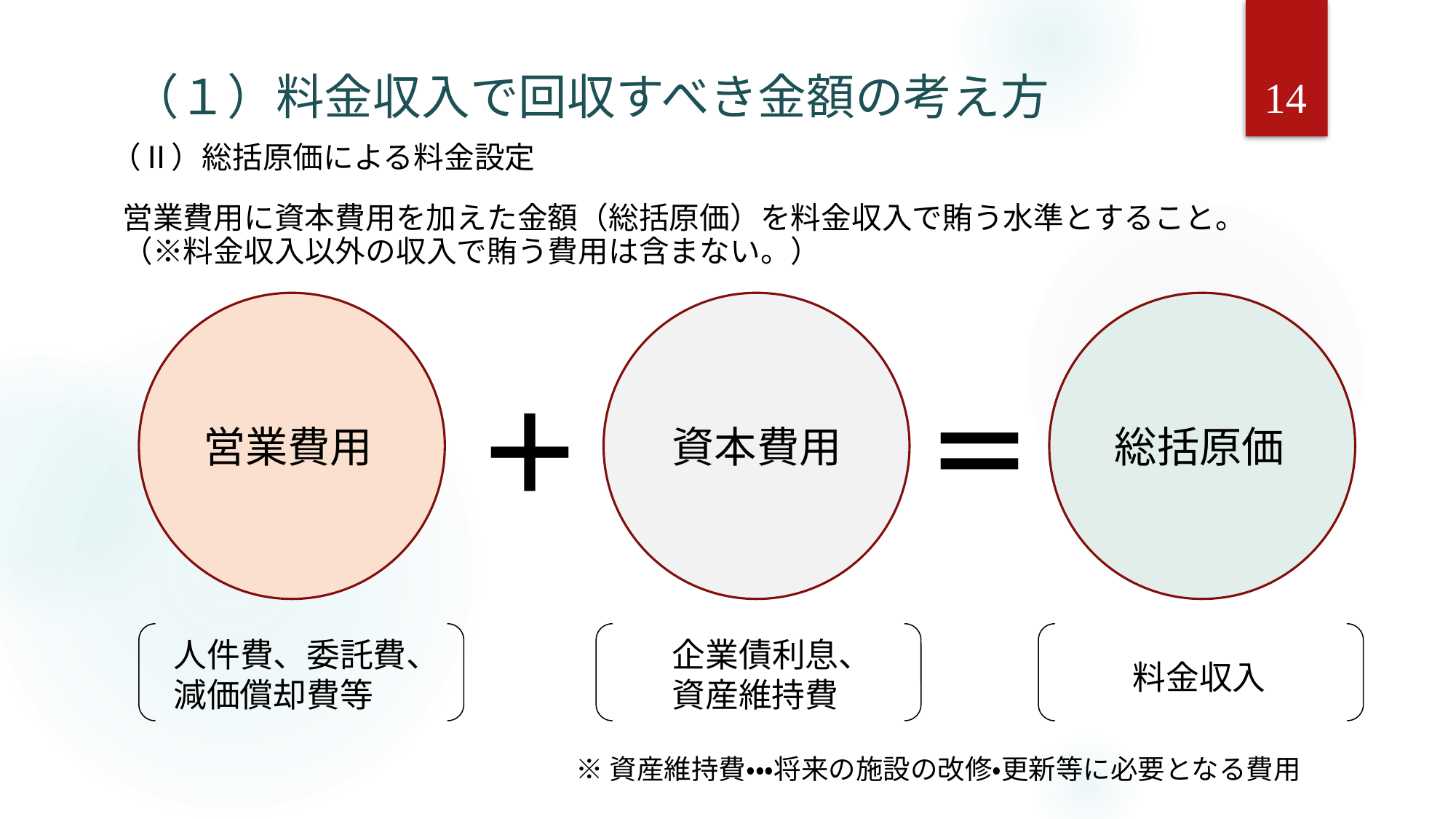

14
（１）料金収入で回収すべき金額の考え方
（Ⅱ）総括原価による料金設定
営業費用に資本費用を加えた金額（総括原価）を料金収入で賄う水準とすること。
（※料金収入以外の収入で賄う費用は含まない。）

＝
＋
営業費用
資本費用
総括原価

人件費、委託費、減価償却費等
企業債利息、
資産維持費
料金収入
※資産維持費・・・将来の施設の改修・更新等に必要となる費用